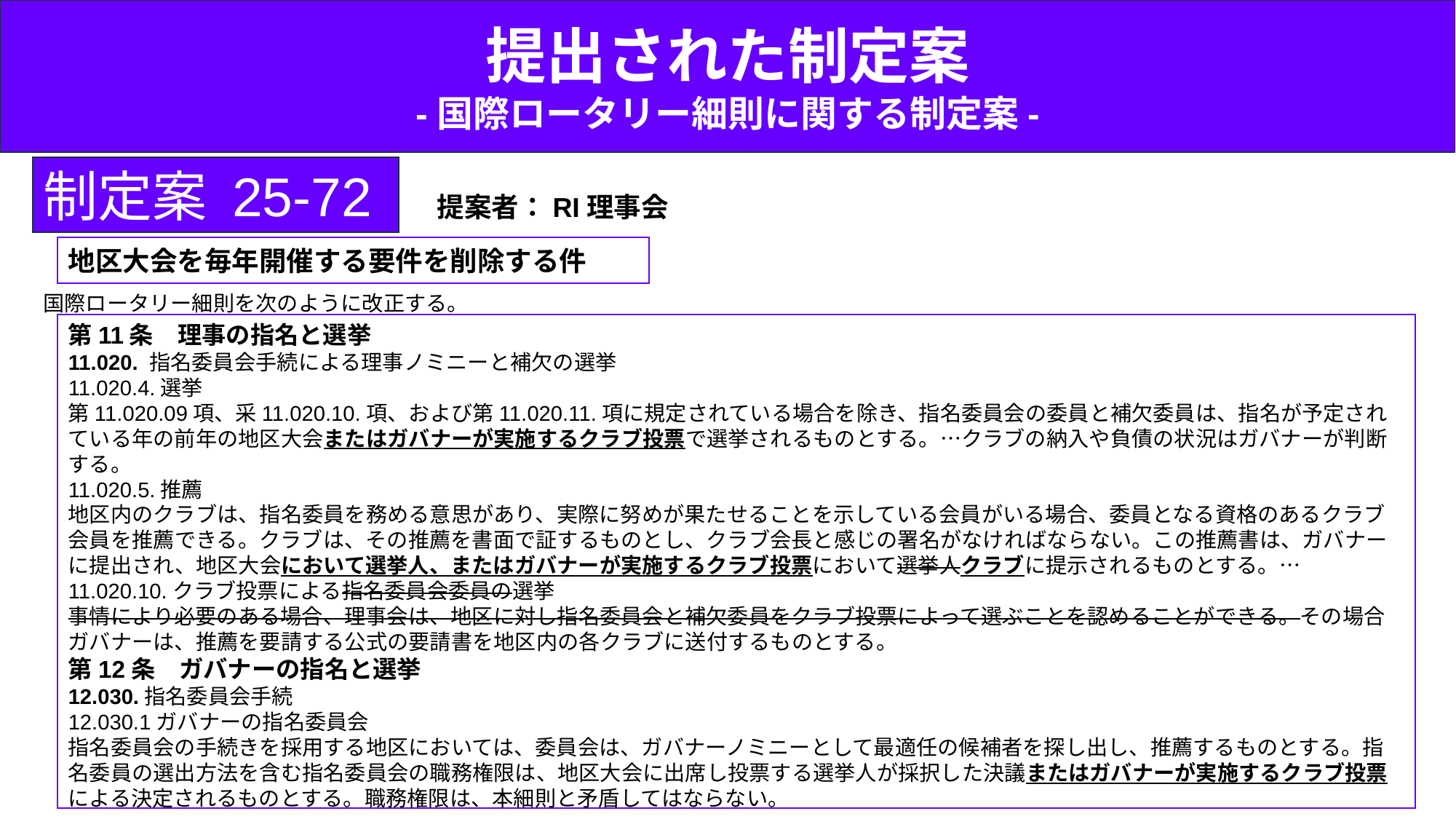

提出された制定案
-国際ロータリー細則に関する制定案-
制定案 25-72
提案者：RI理事会
地区大会を毎年開催する要件を削除する件
国際ロータリー細則を次のように改正する。
第11条　理事の指名と選挙
11.020. 指名委員会手続による理事ノミニーと補欠の選挙
11.020.4.選挙
第11.020.09項、采11.020.10.項、および第11.020.11.項に規定されている場合を除き、指名委員会の委員と補欠委員は、指名が予定されている年の前年の地区大会またはガバナーが実施するクラブ投票で選挙されるものとする。…クラブの納入や負債の状況はガバナーが判断する。
11.020.5.推薦
地区内のクラブは、指名委員を務める意思があり、実際に努めが果たせることを示している会員がいる場合、委員となる資格のあるクラブ会員を推薦できる。クラブは、その推薦を書面で証するものとし、クラブ会長と感じの署名がなければならない。この推薦書は、ガバナーに提出され、地区大会において選挙人、またはガバナーが実施するクラブ投票において選挙人クラブに提示されるものとする。…
11.020.10.クラブ投票による指名委員会委員の選挙
事情により必要のある場合、理事会は、地区に対し指名委員会と補欠委員をクラブ投票によって選ぶことを認めることができる。その場合ガバナーは、推薦を要請する公式の要請書を地区内の各クラブに送付するものとする。
第12条　ガバナーの指名と選挙
12.030.指名委員会手続
12.030.1ガバナーの指名委員会
指名委員会の手続きを採用する地区においては、委員会は、ガバナーノミニーとして最適任の候補者を探し出し、推薦するものとする。指名委員の選出方法を含む指名委員会の職務権限は、地区大会に出席し投票する選挙人が採択した決議またはガバナーが実施するクラブ投票
による決定されるものとする。職務権限は、本細則と矛盾してはならない。